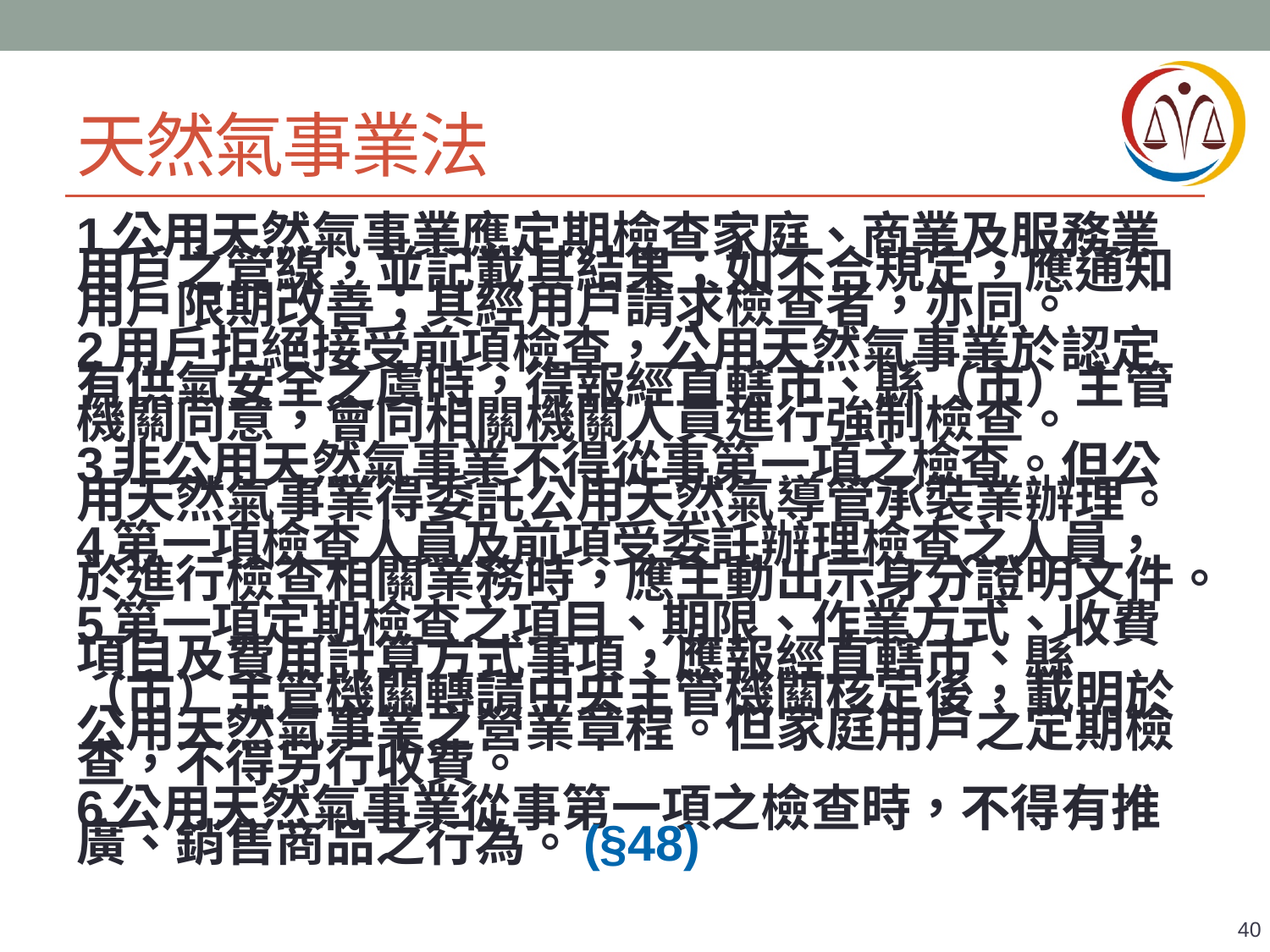

# 天然氣事業法
1公用天然氣事業應定期檢查家庭、商業及服務業用戶之管線，並記載其結果；如不合規定，應通知用戶限期改善；其經用戶請求檢查者，亦同。
2用戶拒絕接受前項檢查，公用天然氣事業於認定有供氣安全之虞時，得報經直轄市、縣（市）主管機關同意，會同相關機關人員進行強制檢查。
3非公用天然氣事業不得從事第一項之檢查。但公用天然氣事業得委託公用天然氣導管承裝業辦理。
4第一項檢查人員及前項受委託辦理檢查之人員，於進行檢查相關業務時，應主動出示身分證明文件。
5第一項定期檢查之項目、期限、作業方式、收費項目及費用計算方式事項，應報經直轄市、縣（市）主管機關轉請中央主管機關核定後，載明於公用天然氣事業之營業章程。但家庭用戶之定期檢查，不得另行收費。
6公用天然氣事業從事第一項之檢查時，不得有推廣、銷售商品之行為。(§48)

40